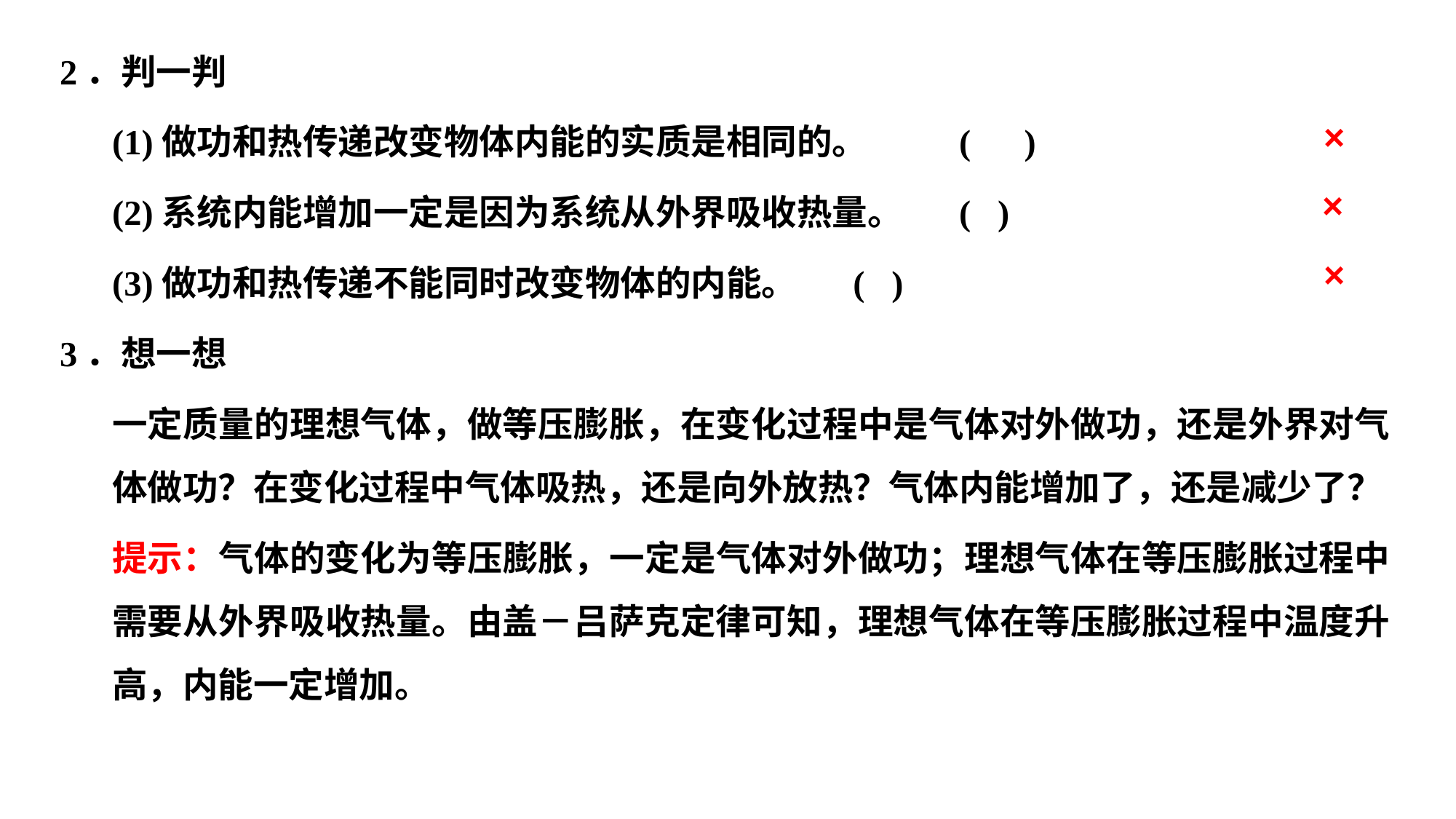

2．判一判
(1)做功和热传递改变物体内能的实质是相同的。	(      )
(2)系统内能增加一定是因为系统从外界吸收热量。	(   )
(3)做功和热传递不能同时改变物体的内能。	(   )
3．想一想
一定质量的理想气体，做等压膨胀，在变化过程中是气体对外做功，还是外界对气体做功？在变化过程中气体吸热，还是向外放热？气体内能增加了，还是减少了？
提示：气体的变化为等压膨胀，一定是气体对外做功；理想气体在等压膨胀过程中需要从外界吸收热量。由盖－吕萨克定律可知，理想气体在等压膨胀过程中温度升高，内能一定增加。
×
×
×